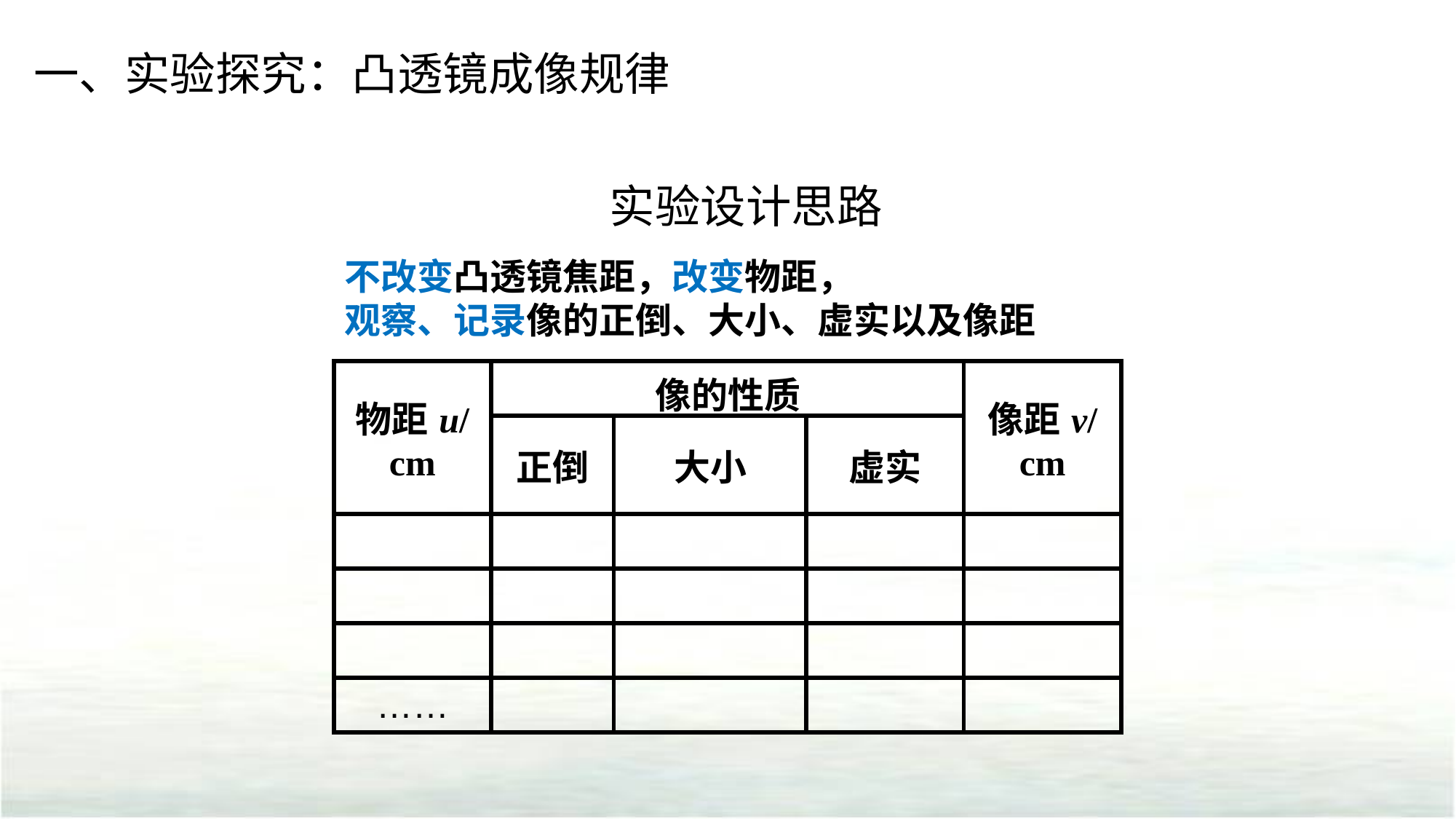

一、实验探究：凸透镜成像规律
实验设计思路
不改变凸透镜焦距，改变物距，
观察、记录像的正倒、大小、虚实以及像距
| 物距u/cm | 像的性质 |  |  | 像距v/cm |
| --- | --- | --- | --- | --- |
|  | 正倒 | 大小 | 虚实 |  |
|  |  |  |  |  |
|  |  |  |  |  |
|  |  |  |  |  |
| …… |  |  |  |  |